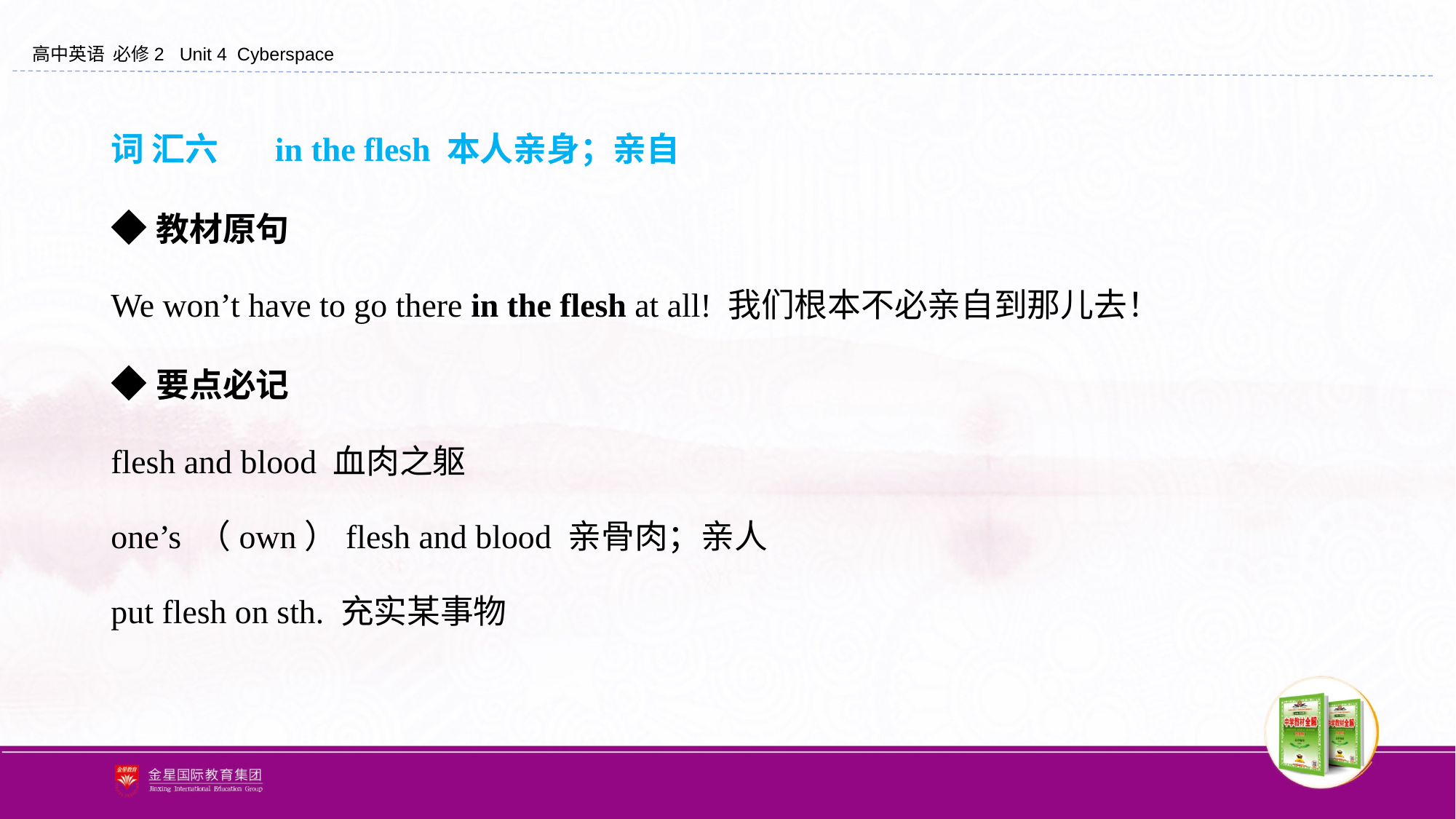

词 汇六 　 in the flesh 本人亲身；亲自
◆教材原句
We won’t have to go there in the flesh at all! 我们根本不必亲自到那儿去！
◆要点必记
flesh and blood 血肉之躯
one’s （own）flesh and blood 亲骨肉；亲人
put flesh on sth. 充实某事物